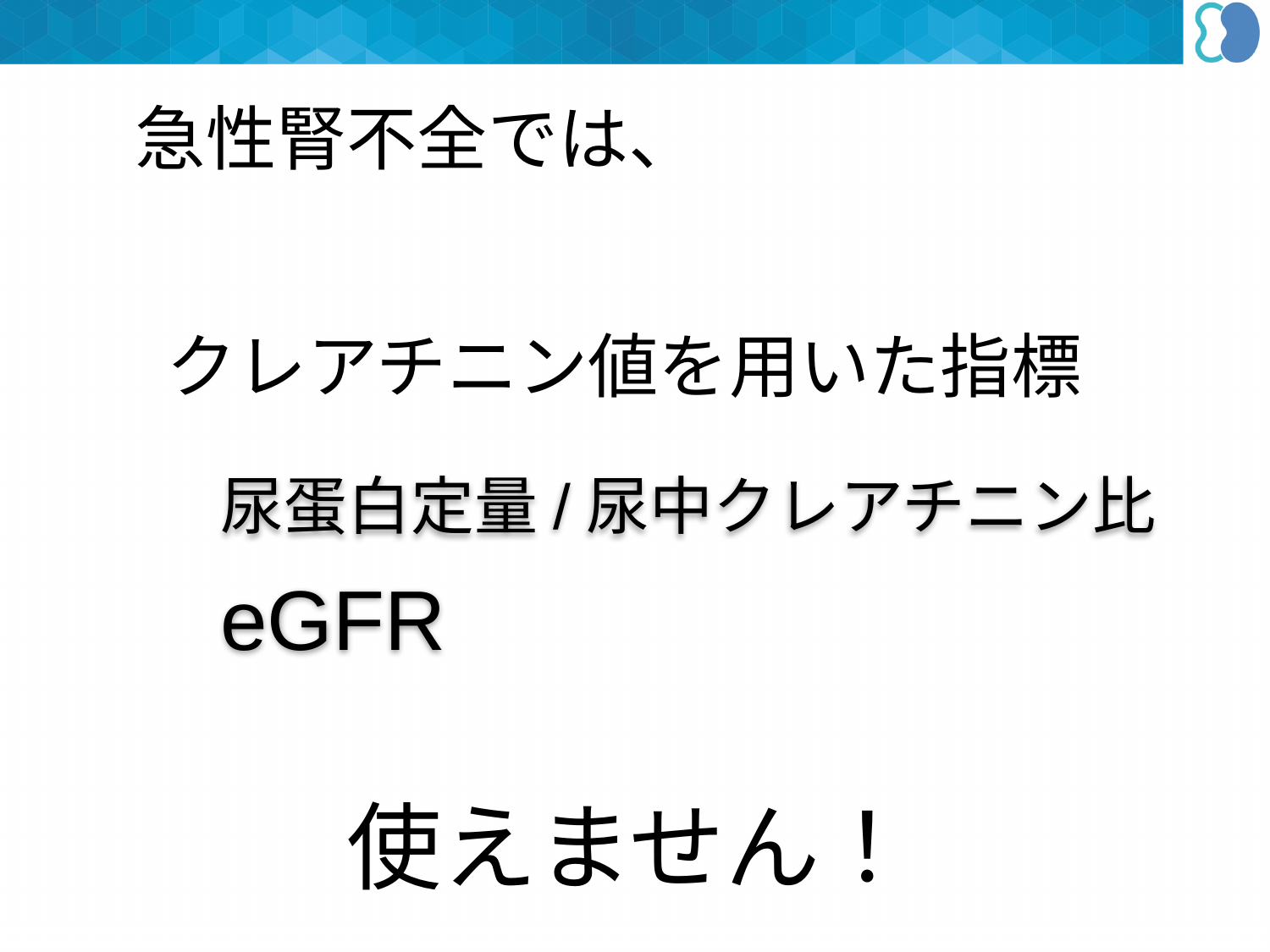

急性腎不全では、
クレアチニン値を用いた指標
尿蛋白定量/尿中クレアチニン比

eGFR
使えません！